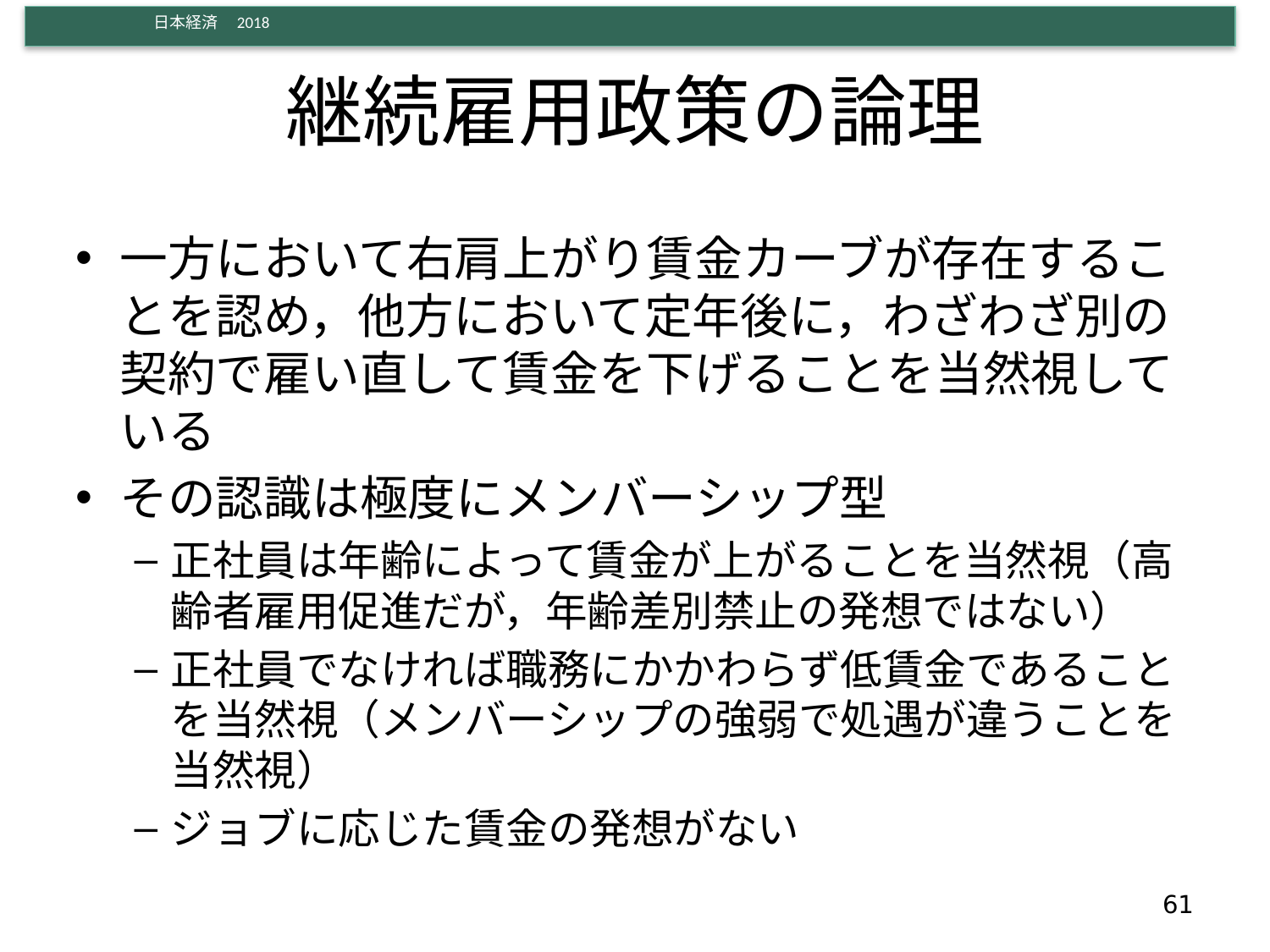

# 継続雇用政策の論理
一方において右肩上がり賃金カーブが存在することを認め，他方において定年後に，わざわざ別の契約で雇い直して賃金を下げることを当然視している
その認識は極度にメンバーシップ型
正社員は年齢によって賃金が上がることを当然視（高齢者雇用促進だが，年齢差別禁止の発想ではない）
正社員でなければ職務にかかわらず低賃金であることを当然視（メンバーシップの強弱で処遇が違うことを当然視）
ジョブに応じた賃金の発想がない

61